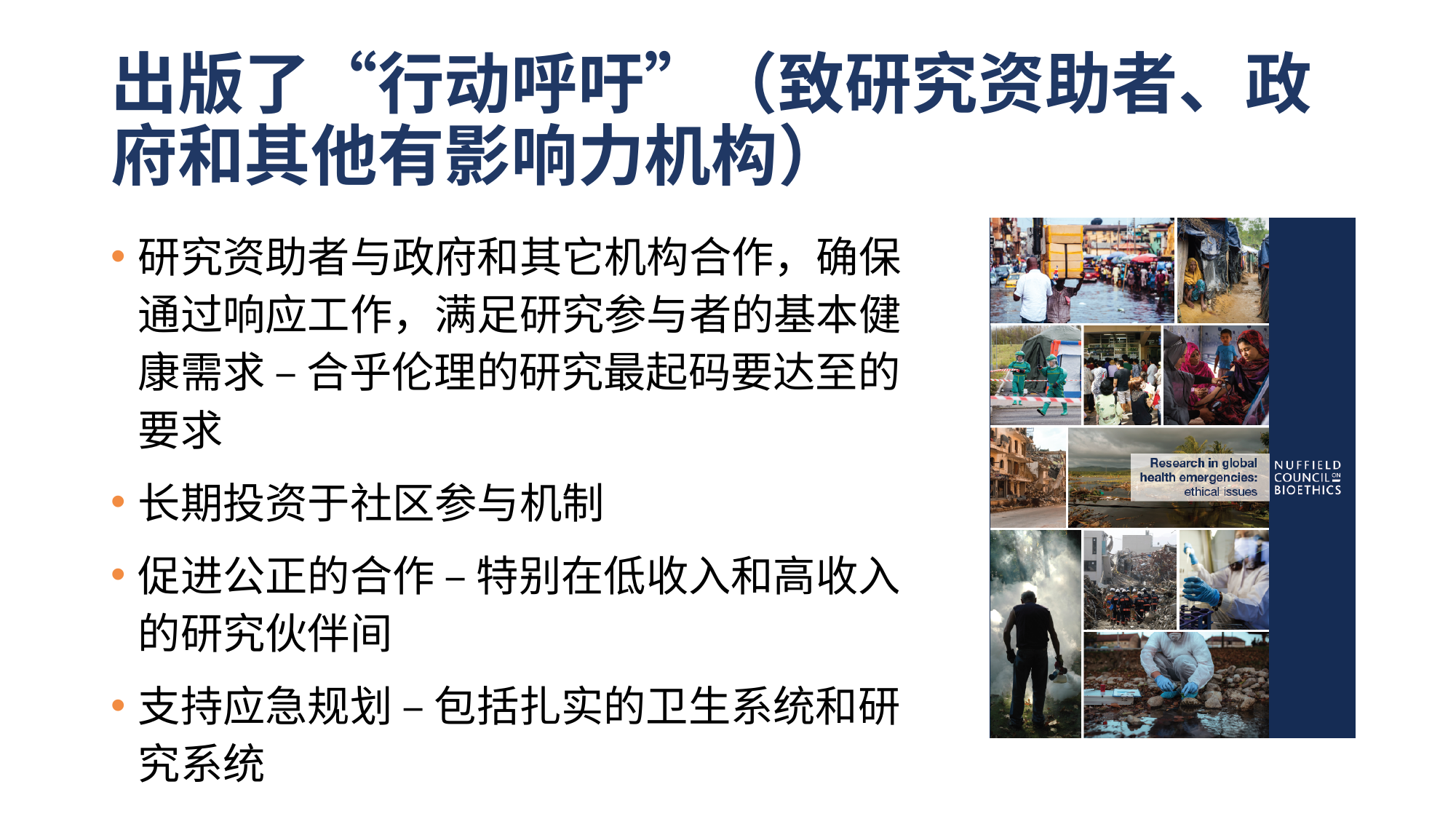

# 出版了“行动呼吁”（致研究资助者、政府和其他有影响力机构）
研究资助者与政府和其它机构合作，确保通过响应工作，满足研究参与者的基本健康需求 – 合乎伦理的研究最起码要达至的要求
长期投资于社区参与机制
促进公正的合作 – 特别在低收入和高收入的研究伙伴间
支持应急规划 – 包括扎实的卫生系统和研究系统